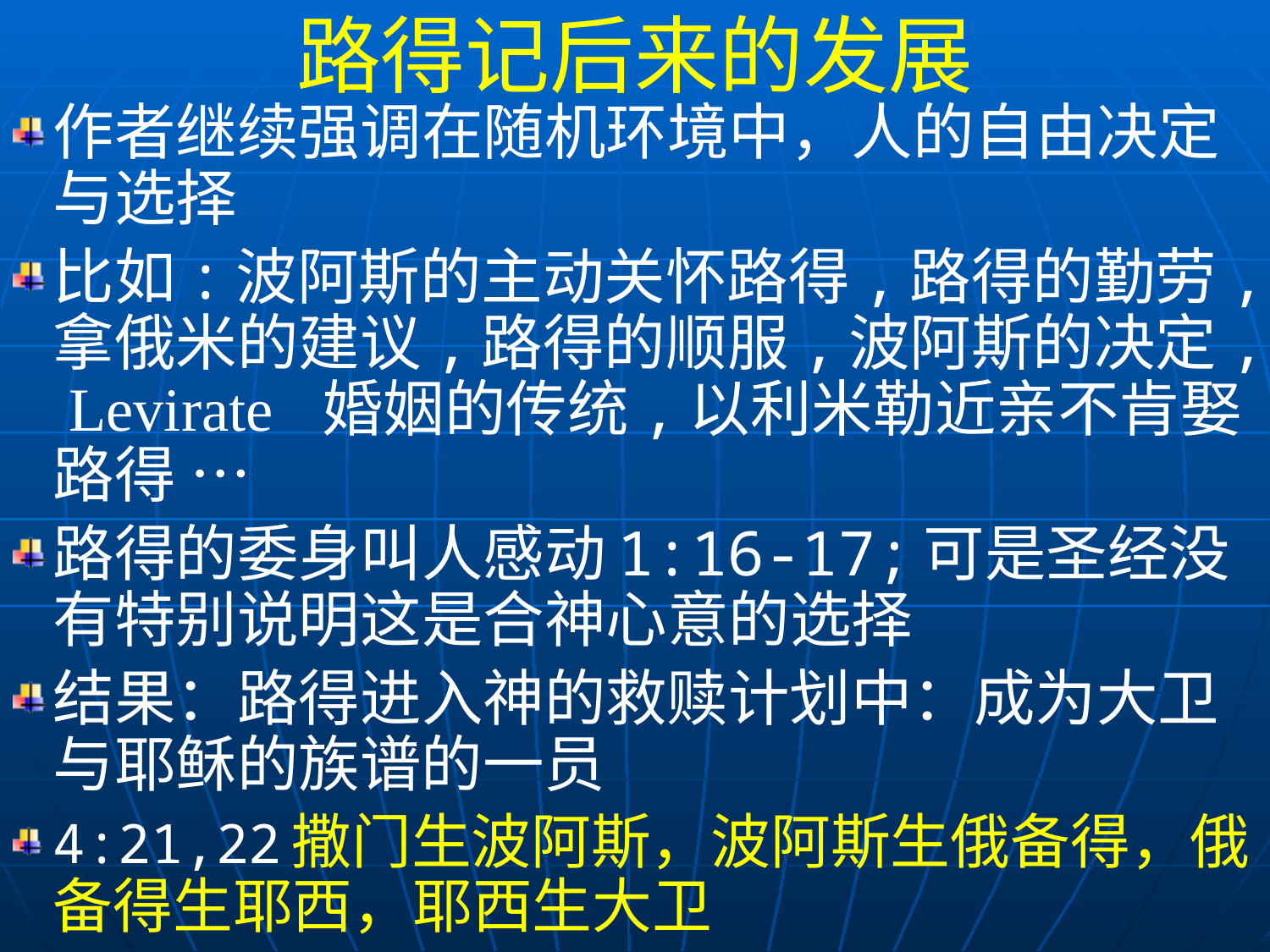

路得记后来的发展
作者继续强调在随机环境中，人的自由决定与选择
比如:波阿斯的主动关怀路得,路得的勤劳,拿俄米的建议,路得的顺服,波阿斯的决定, Levirate 婚姻的传统,以利米勒近亲不肯娶路得 …
路得的委身叫人感动1:16-17;可是圣经没有特别说明这是合神心意的选择
结果：路得进入神的救赎计划中：成为大卫与耶稣的族谱的一员
4:21,22撒门生波阿斯，波阿斯生俄备得，俄备得生耶西，耶西生大卫